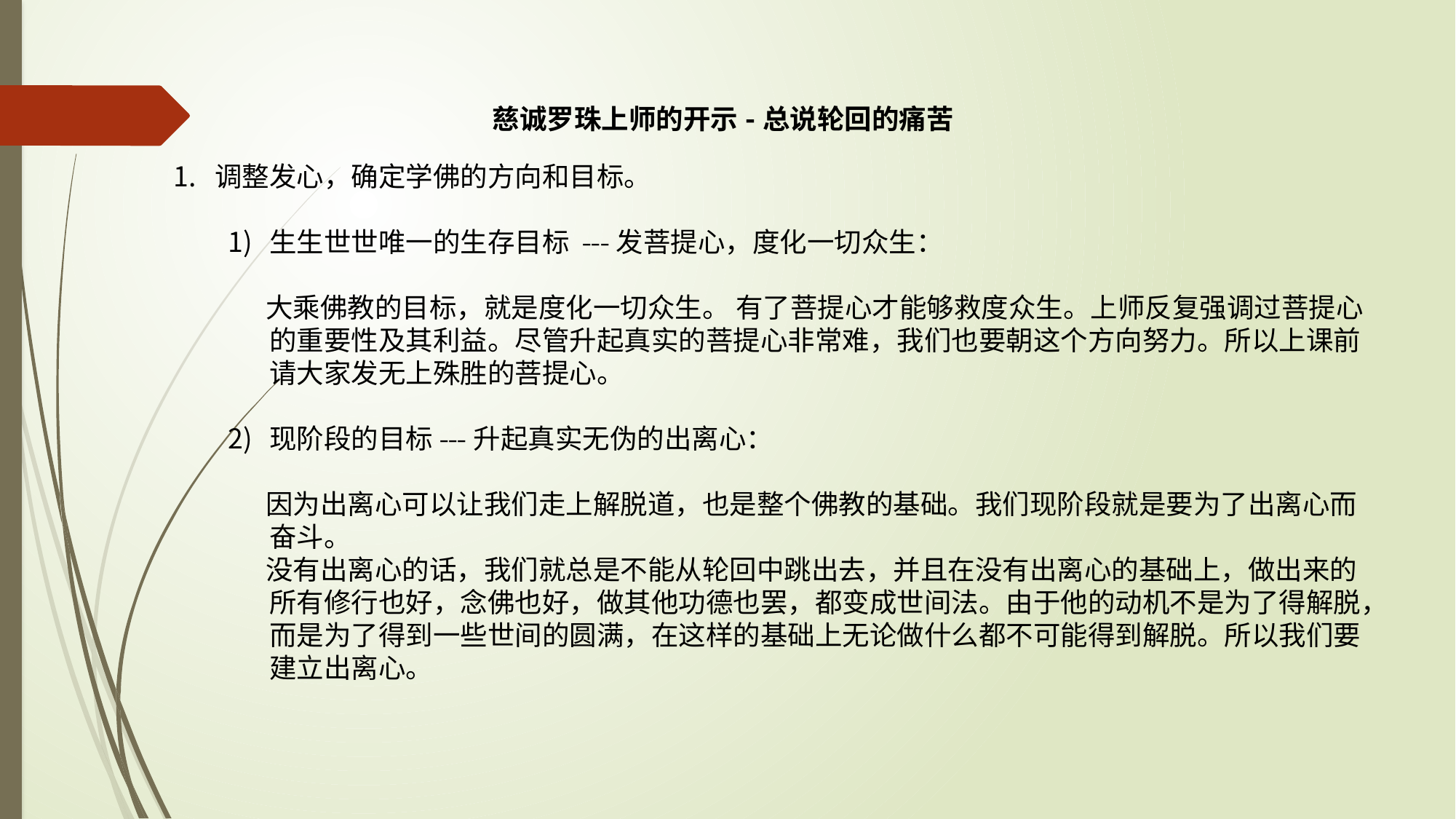

慈诚罗珠上师的开示-总说轮回的痛苦
调整发心，确定学佛的方向和目标。

生生世世唯一的生存目标 ---发菩提心，度化一切众生：

     大乘佛教的目标，就是度化一切众生。 有了菩提心才能够救度众生。上师反复强调过菩提心的重要性及其利益。尽管升起真实的菩提心非常难，我们也要朝这个方向努力。所以上课前请大家发无上殊胜的菩提心。

现阶段的目标---升起真实无伪的出离心：

     因为出离心可以让我们走上解脱道，也是整个佛教的基础。我们现阶段就是要为了出离心而奋斗。
     没有出离心的话，我们就总是不能从轮回中跳出去，并且在没有出离心的基础上，做出来的所有修行也好，念佛也好，做其他功德也罢，都变成世间法。由于他的动机不是为了得解脱，而是为了得到一些世间的圆满，在这样的基础上无论做什么都不可能得到解脱。所以我们要建立出离心。